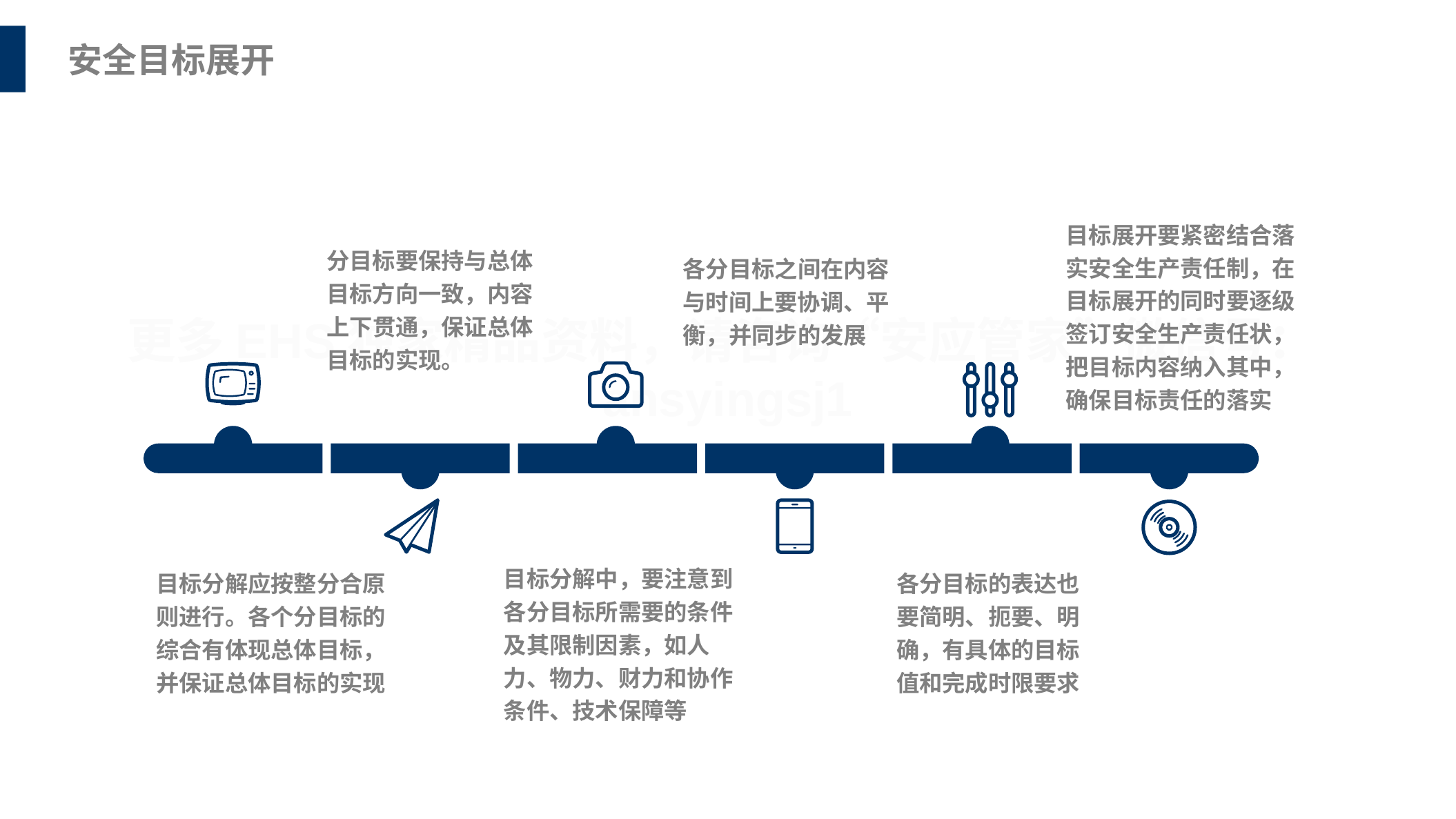

安全目标展开
目标展开要紧密结合落实安全生产责任制，在目标展开的同时要逐级签订安全生产责任状，把目标内容纳入其中，确保目标责任的落实
分目标要保持与总体目标方向一致，内容上下贯通，保证总体目标的实现。
各分目标之间在内容与时间上要协调、平衡，并同步的发展

目标分解中，要注意到各分目标所需要的条件及其限制因素，如人力、物力、财力和协作条件、技术保障等
目标分解应按整分合原则进行。各个分目标的综合有体现总体目标，并保证总体目标的实现
各分目标的表达也要简明、扼要、明确，有具体的目标值和完成时限要求